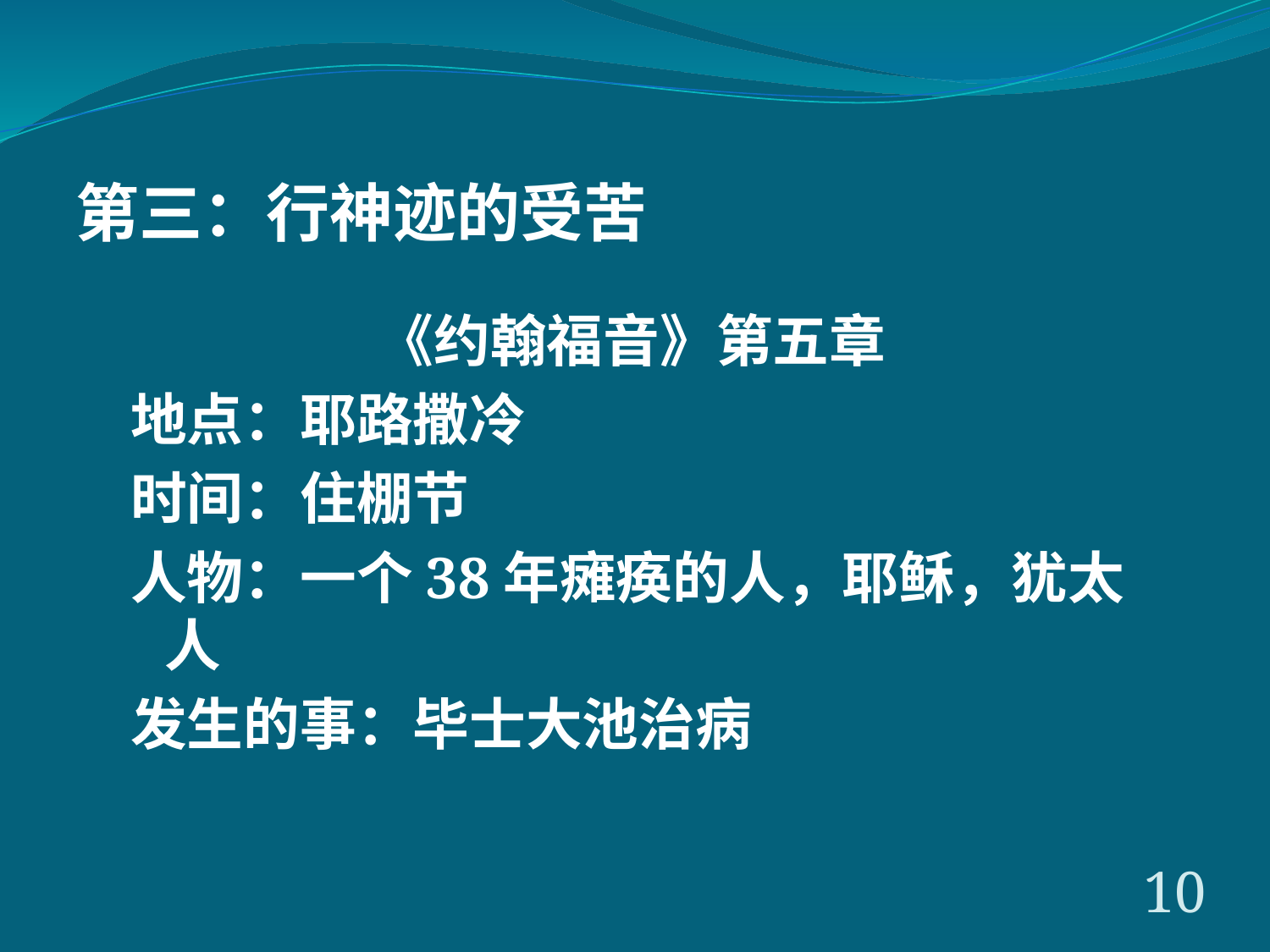

第三：行神迹的受苦

	《约翰福音》第五章
地点：耶路撒冷
时间：住棚节
人物：一个38年瘫痪的人，耶稣，犹太人
发生的事：毕士大池治病

10